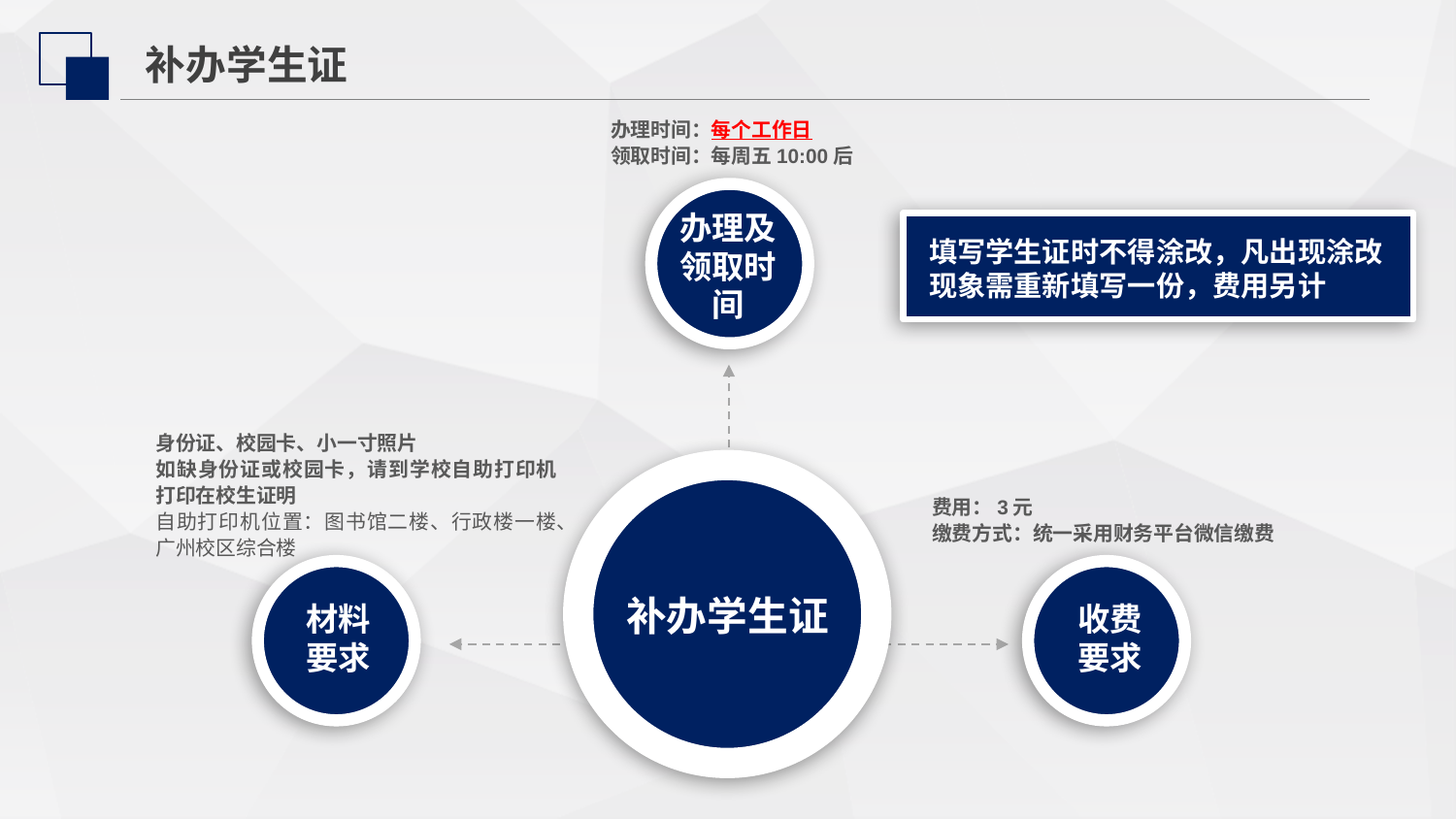

补办学生证
办理时间：每个工作日
领取时间：每周五10:00后

办理及领取时间

填写学生证时不得涂改，凡出现涂改现象需重新填写一份，费用另计
身份证、校园卡、小一寸照片
如缺身份证或校园卡，请到学校自助打印机打印在校生证明
自助打印机位置：图书馆二楼、行政楼一楼、广州校区综合楼

费用：3元
缴费方式：统一采用财务平台微信缴费

补办学生证
材料要求
收费要求